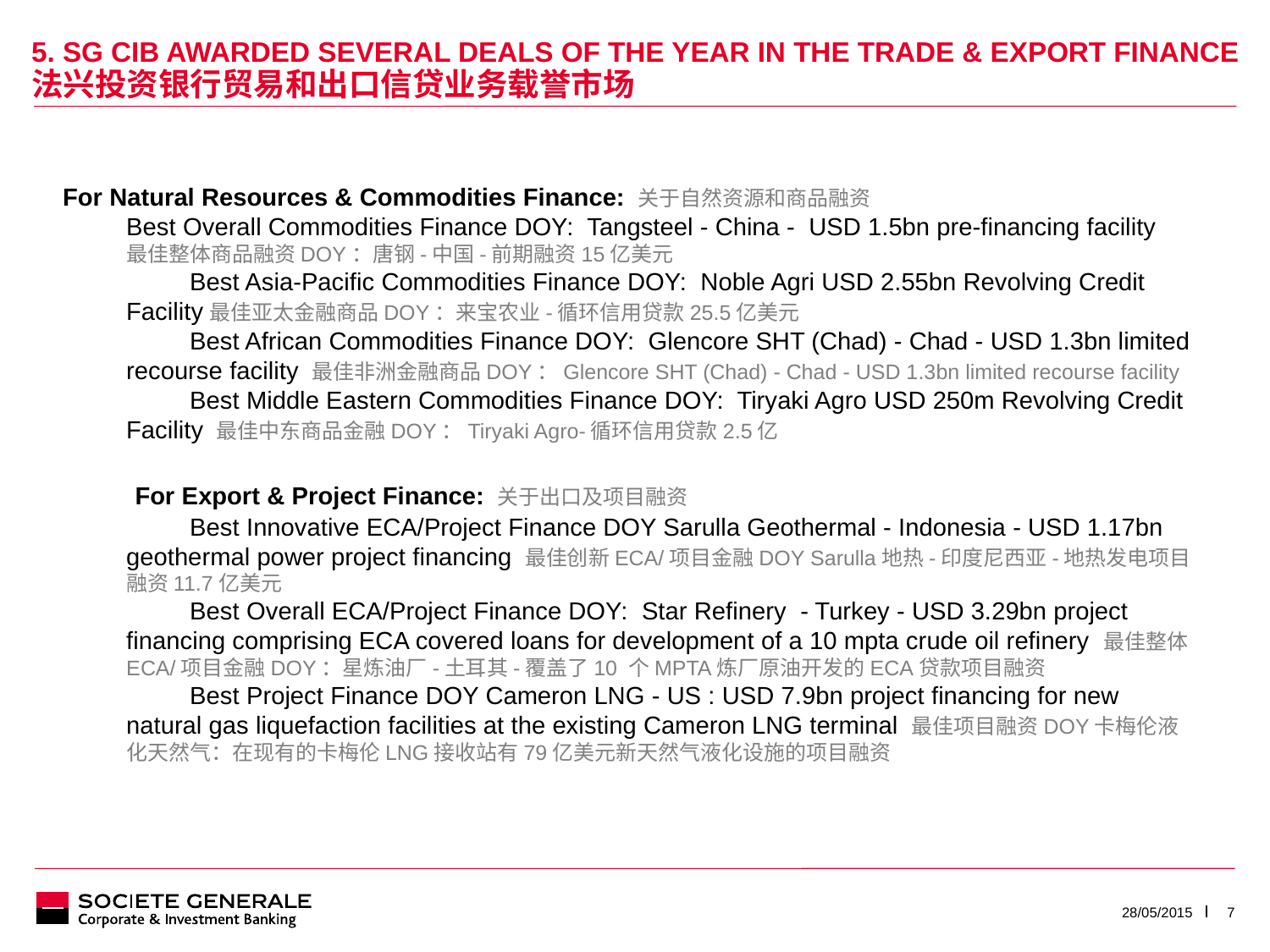

# 5. Sg cib awarded several deals of the year in the trade & export finance 法兴投资银行贸易和出口信贷业务载誉市场
For Natural Resources & Commodities Finance: 关于自然资源和商品融资
Best Overall Commodities Finance DOY:  Tangsteel - China -  USD 1.5bn pre-financing facility
最佳整体商品融资DOY：唐钢-中国-前期融资15亿美元
Best Asia-Pacific Commodities Finance DOY:  Noble Agri USD 2.55bn Revolving Credit Facility最佳亚太金融商品DOY：来宝农业-循环信用贷款25.5亿美元
Best African Commodities Finance DOY:  Glencore SHT (Chad) - Chad - USD 1.3bn limited recourse facility 最佳非洲金融商品DOY：Glencore SHT (Chad) - Chad - USD 1.3bn limited recourse facility
Best Middle Eastern Commodities Finance DOY:  Tiryaki Agro USD 250m Revolving Credit Facility 最佳中东商品金融DOY：Tiryaki Agro-循环信用贷款2.5亿

 For Export & Project Finance: 关于出口及项目融资
Best Innovative ECA/Project Finance DOY Sarulla Geothermal - Indonesia - USD 1.17bn geothermal power project financing 最佳创新ECA/项目金融DOY Sarulla地热-印度尼西亚-地热发电项目融资11.7亿美元
Best Overall ECA/Project Finance DOY:  Star Refinery  - Turkey - USD 3.29bn project financing comprising ECA covered loans for development of a 10 mpta crude oil refinery 最佳整体ECA/项目金融DOY：星炼油厂-土耳其-覆盖了10 个MPTA炼厂原油开发的ECA贷款项目融资
Best Project Finance DOY Cameron LNG - US : USD 7.9bn project financing for new natural gas liquefaction facilities at the existing Cameron LNG terminal 最佳项目融资DOY卡梅伦液化天然气：在现有的卡梅伦LNG接收站有79亿美元新天然气液化设施的项目融资

28/05/2015